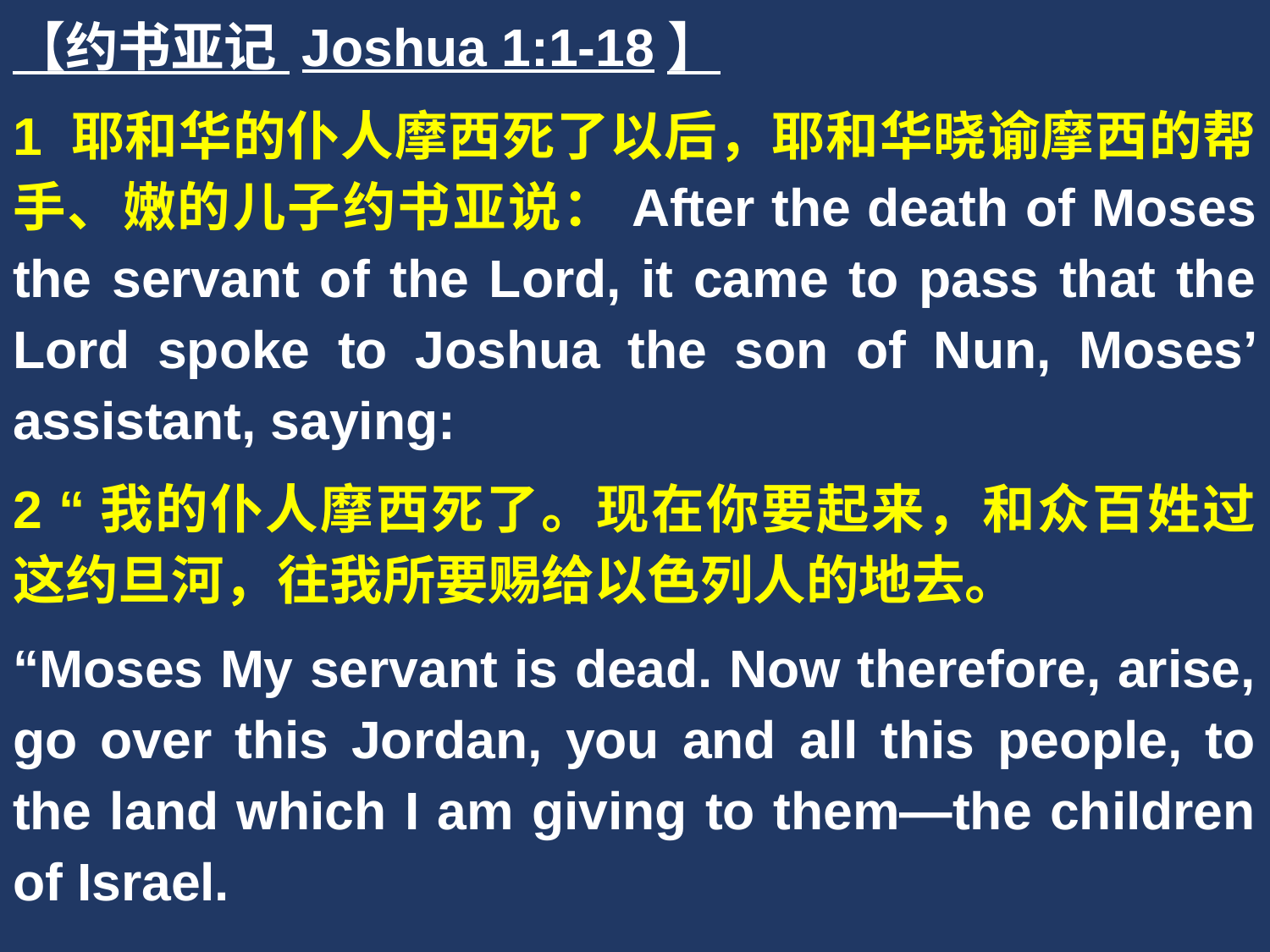

【约书亚记 Joshua 1:1-18】
1 耶和华的仆人摩西死了以后，耶和华晓谕摩西的帮手、嫩的儿子约书亚说：After the death of Moses the servant of the Lord, it came to pass that the Lord spoke to Joshua the son of Nun, Moses’ assistant, saying:
2 “我的仆人摩西死了。现在你要起来，和众百姓过这约旦河，往我所要赐给以色列人的地去。
“Moses My servant is dead. Now therefore, arise, go over this Jordan, you and all this people, to the land which I am giving to them—the children of Israel.